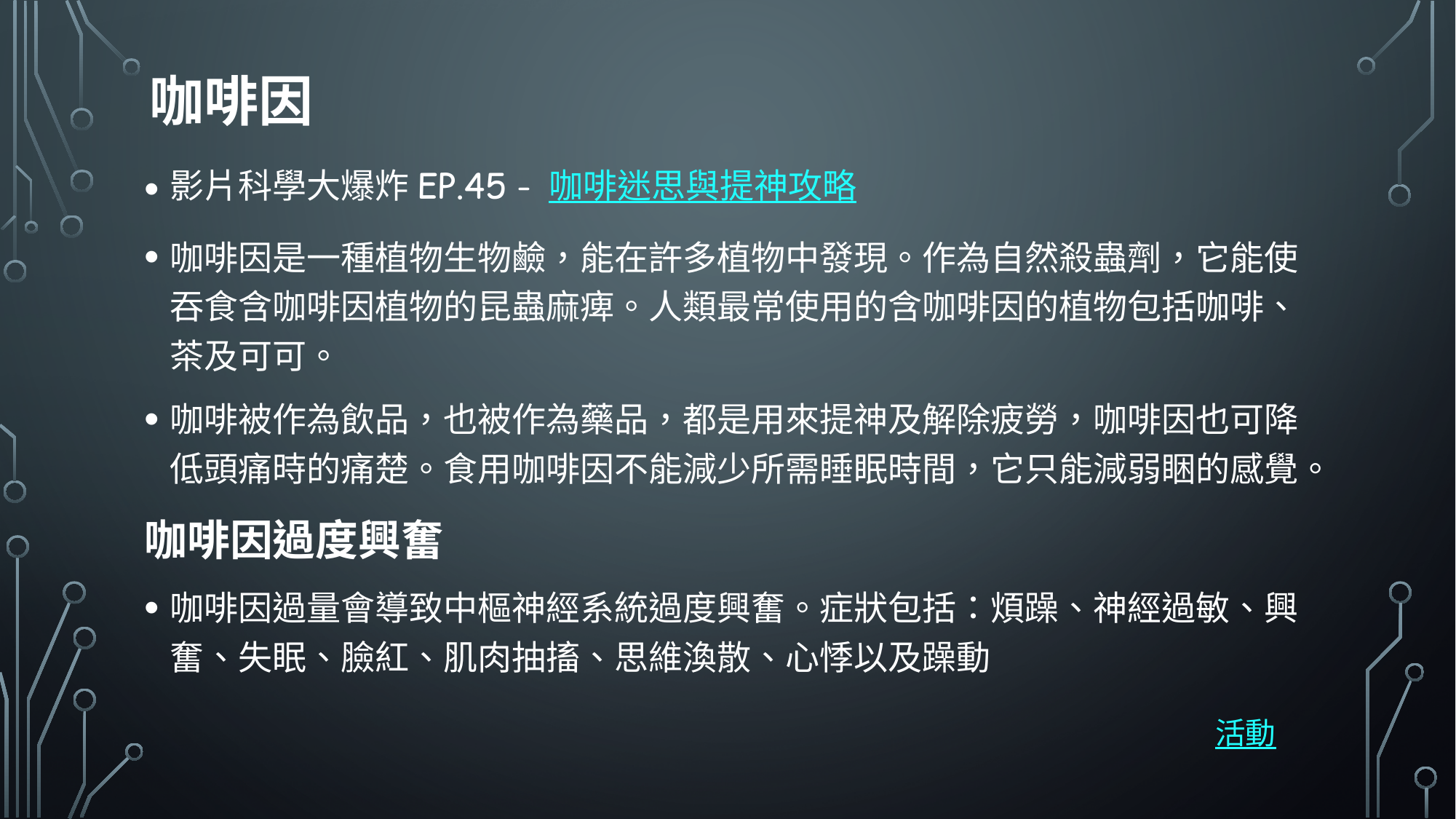

# 咖啡因
影片科學大爆炸EP.45 - 咖啡迷思與提神攻略
咖啡因是一種植物生物鹼，能在許多植物中發現。作為自然殺蟲劑，它能使吞食含咖啡因植物的昆蟲麻痺。人類最常使用的含咖啡因的植物包括咖啡、茶及可可。
咖啡被作為飲品，也被作為藥品，都是用來提神及解除疲勞，咖啡因也可降低頭痛時的痛楚。食用咖啡因不能減少所需睡眠時間，它只能減弱睏的感覺。
咖啡因過度興奮
咖啡因過量會導致中樞神經系統過度興奮。症狀包括：煩躁、神經過敏、興奮、失眠、臉紅、肌肉抽搐、思維渙散、心悸以及躁動

 活動